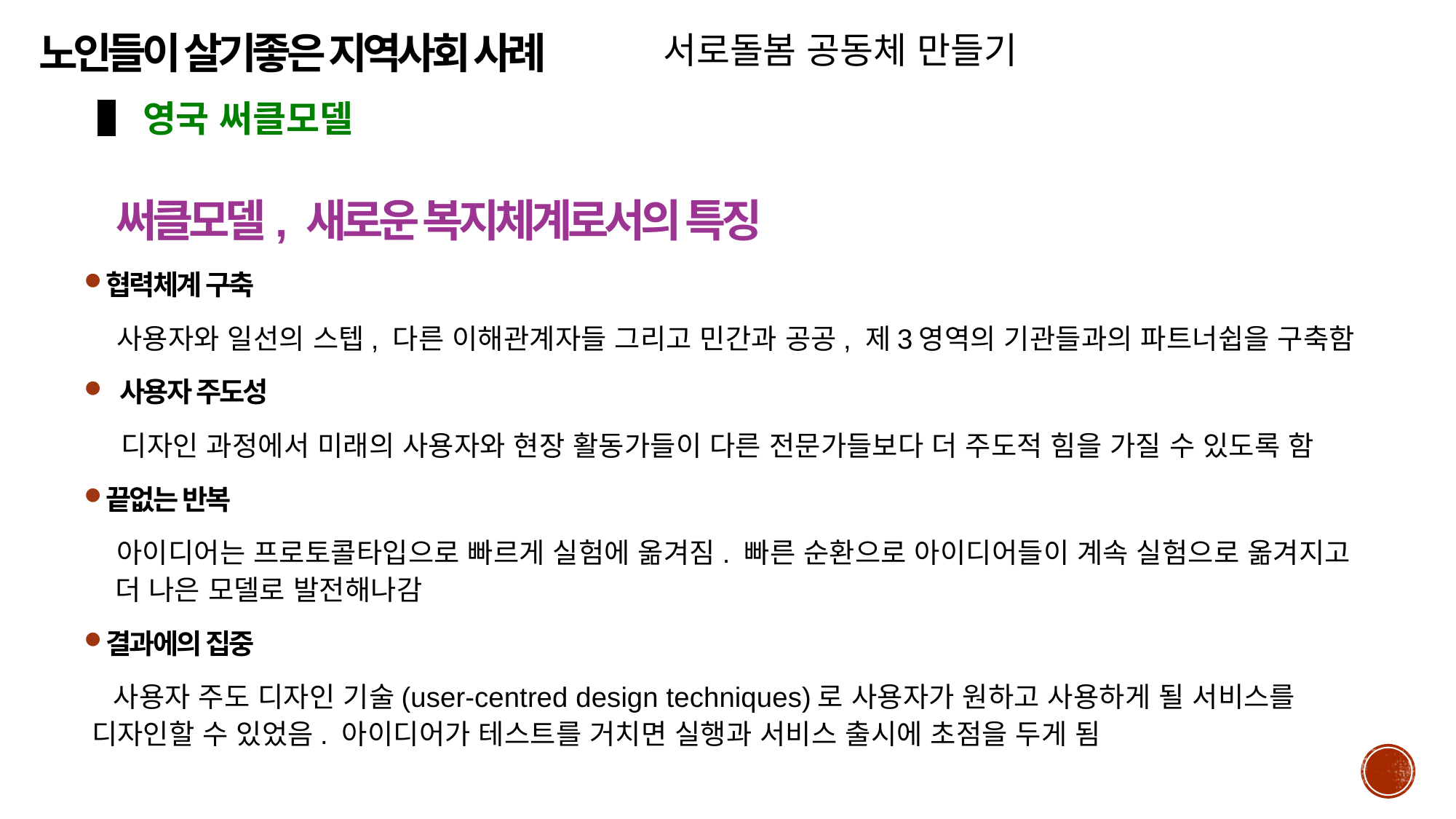

노인들이 살기좋은 지역사회 사례
서로돌봄 공동체 만들기
▌영국 써클모델
  써클모델, 새로운 복지체계로서의 특징
협력체계 구축
   사용자와 일선의 스텝, 다른 이해관계자들 그리고 민간과 공공, 제3영역의 기관들과의 파트너쉽을 구축함
 사용자 주도성
   디자인 과정에서 미래의 사용자와 현장 활동가들이 다른 전문가들보다 더 주도적 힘을 가질 수 있도록 함
끝없는 반복
   아이디어는 프로토콜타입으로 빠르게 실험에 옮겨짐. 빠른 순환으로 아이디어들이 계속 실험으로 옮겨지고    더 나은 모델로 발전해나감
결과에의 집중
  사용자 주도 디자인 기술(user-centred design techniques)로 사용자가 원하고 사용하게 될 서비스를 디자인할 수 있었음. 아이디어가 테스트를 거치면 실행과 서비스 출시에 초점을 두게 됨